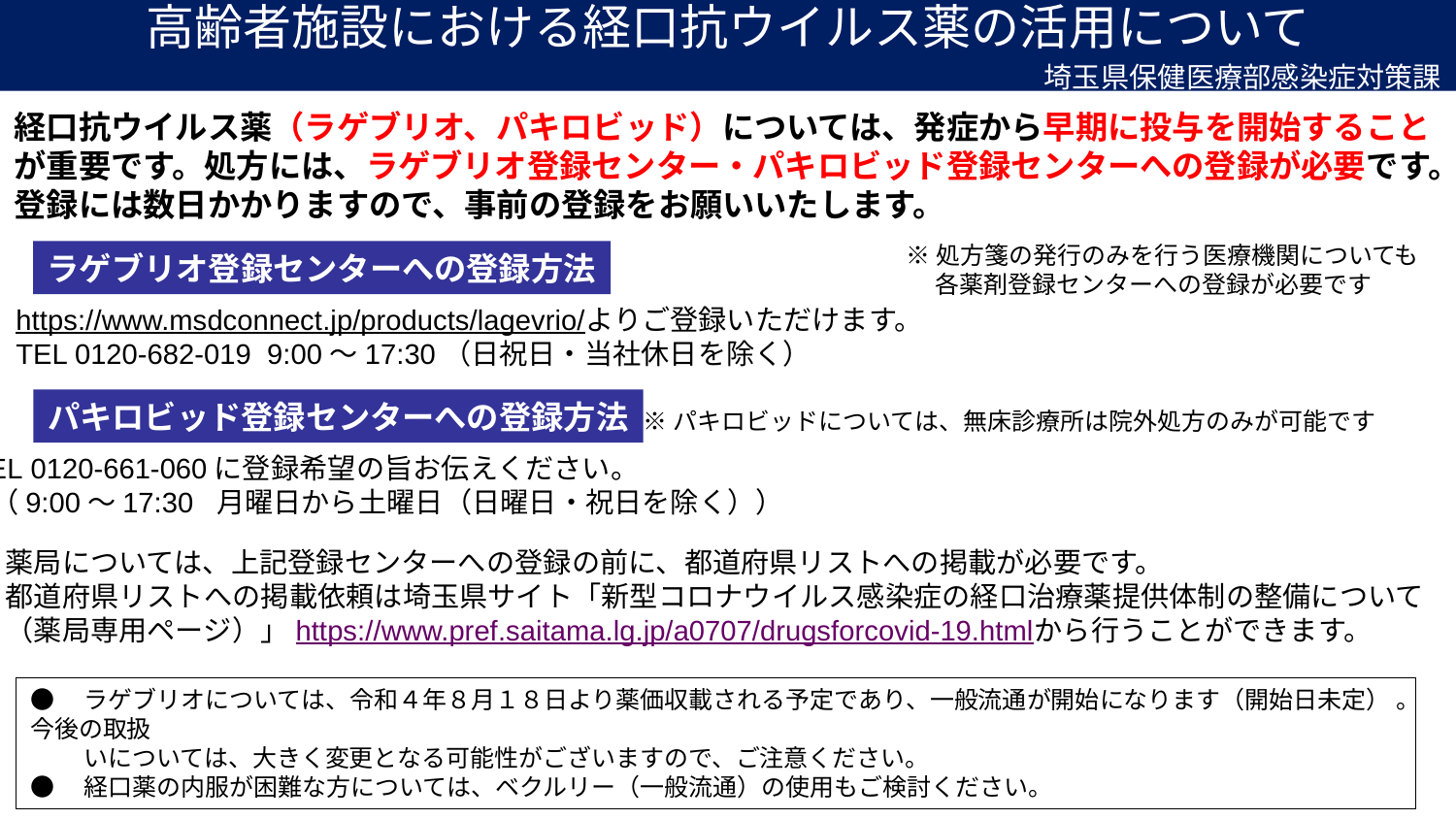

高齢者施設における経口抗ウイルス薬の活用について
　　　　　　　　　　　　　　　　　　　埼玉県保健医療部感染症対策課
経口抗ウイルス薬（ラゲブリオ、パキロビッド）については、発症から早期に投与を開始することが重要です。処方には、ラゲブリオ登録センター・パキロビッド登録センターへの登録が必要です。
登録には数日かかりますので、事前の登録をお願いいたします。
※処方箋の発行のみを行う医療機関についても
　 各薬剤登録センターへの登録が必要です
ラゲブリオ登録センターへの登録方法
https://www.msdconnect.jp/products/lagevrio/よりご登録いただけます。
TEL 0120-682-019  9:00～17:30（日祝日・当社休日を除く）
パキロビッド登録センターへの登録方法
※パキロビッドについては、無床診療所は院外処方のみが可能です
TEL 0120-661-060に登録希望の旨お伝えください。
  （9:00～17:30  月曜日から土曜日（日曜日・祝日を除く））
薬局については、上記登録センターへの登録の前に、都道府県リストへの掲載が必要です。
都道府県リストへの掲載依頼は埼玉県サイト「新型コロナウイルス感染症の経口治療薬提供体制の整備について
（薬局専用ページ）」https://www.pref.saitama.lg.jp/a0707/drugsforcovid-19.htmlから行うことができます。
●　ラゲブリオについては、令和４年８月１８日より薬価収載される予定であり、一般流通が開始になります（開始日未定） 。今後の取扱
　　 いについては、大きく変更となる可能性がございますので、ご注意ください。
●　経口薬の内服が困難な方については、ベクルリー（一般流通）の使用もご検討ください。